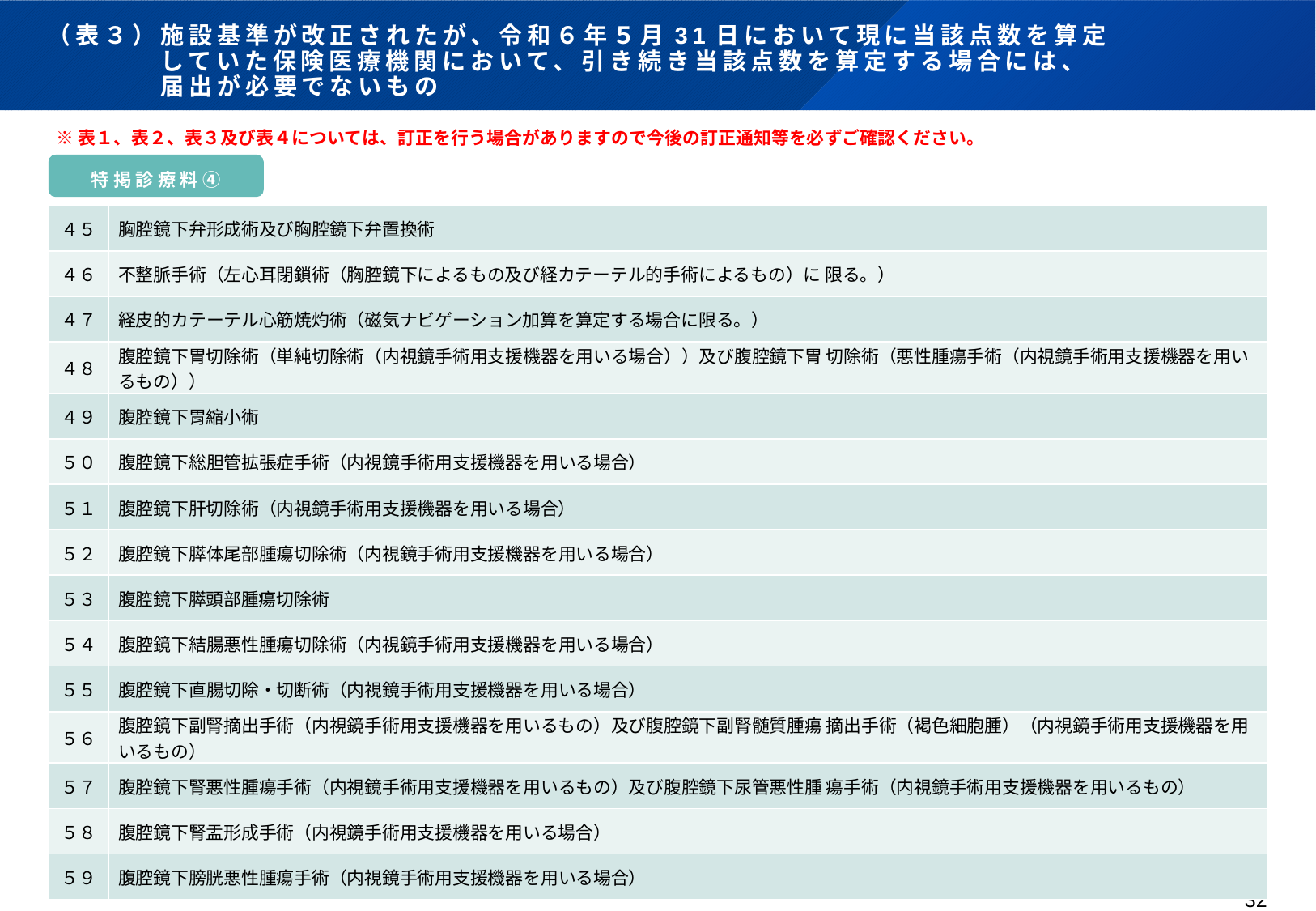

# （表３）施設基準が改正されたが、令和６年５月31日において現に当該点数を算定 　　　　していた保険医療機関において、引き続き当該点数を算定する場合には、 　　　　届出が必要でないもの
※表１、表２、表３及び表４については、訂正を行う場合がありますので今後の訂正通知等を必ずご確認ください。
特掲診療料➃
| ４５ | 胸腔鏡下弁形成術及び胸腔鏡下弁置換術 |
| --- | --- |
| ４６ | 不整脈手術（左心耳閉鎖術（胸腔鏡下によるもの及び経カテーテル的手術によるもの）に 限る。） |
| ４７ | 経皮的カテーテル心筋焼灼術（磁気ナビゲーション加算を算定する場合に限る。） |
| ４８ | 腹腔鏡下胃切除術（単純切除術（内視鏡手術用支援機器を用いる場合））及び腹腔鏡下胃 切除術（悪性腫瘍手術（内視鏡手術用支援機器を用いるもの）） |
| ４９ | 腹腔鏡下胃縮小術 |
| ５０ | 腹腔鏡下総胆管拡張症手術（内視鏡手術用支援機器を用いる場合） |
| ５１ | 腹腔鏡下肝切除術（内視鏡手術用支援機器を用いる場合） |
| ５２ | 腹腔鏡下膵体尾部腫瘍切除術（内視鏡手術用支援機器を用いる場合） |
| ５３ | 腹腔鏡下膵頭部腫瘍切除術 |
| ５４ | 腹腔鏡下結腸悪性腫瘍切除術（内視鏡手術用支援機器を用いる場合） |
| ５５ | 腹腔鏡下直腸切除・切断術（内視鏡手術用支援機器を用いる場合） |
| ５６ | 腹腔鏡下副腎摘出手術（内視鏡手術用支援機器を用いるもの）及び腹腔鏡下副腎髄質腫瘍 摘出手術（褐色細胞腫）（内視鏡手術用支援機器を用いるもの） |
| ５７ | 腹腔鏡下腎悪性腫瘍手術（内視鏡手術用支援機器を用いるもの）及び腹腔鏡下尿管悪性腫 瘍手術（内視鏡手術用支援機器を用いるもの） |
| ５８ | 腹腔鏡下腎盂形成手術（内視鏡手術用支援機器を用いる場合） |
| ５９ | 腹腔鏡下膀胱悪性腫瘍手術（内視鏡手術用支援機器を用いる場合） |
32